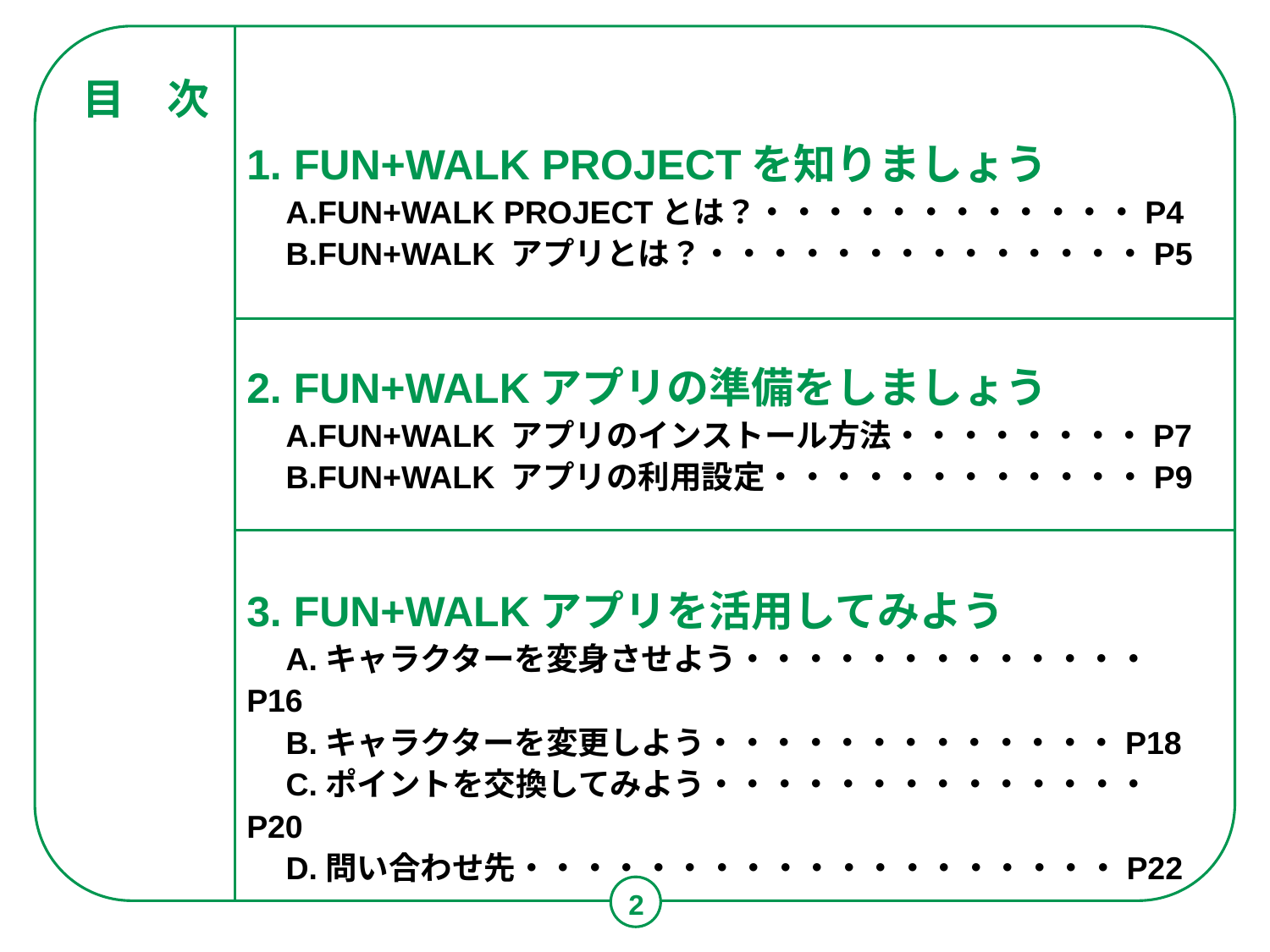

目　次
1. FUN+WALK PROJECTを知りましょう
　A.FUN+WALK PROJECTとは？・・・・・・・・・・・・P4
　B.FUN+WALK アプリとは？・・・・・・・・・・・・・・P5

2. FUN+WALKアプリの準備をしましょう
　A.FUN+WALK アプリのインストール方法・・・・・・・・P7
　B.FUN+WALK アプリの利用設定・・・・・・・・・・・・P9

3. FUN+WALKアプリを活用してみよう
　A.キャラクターを変身させよう・・・・・・・・・・・・・P16
　B.キャラクターを変更しよう・・・・・・・・・・・・・P18
　C.ポイントを交換してみよう・・・・・・・・・・・・・・P20
　D.問い合わせ先・・・・・・・・・・・・・・・・・・・P22